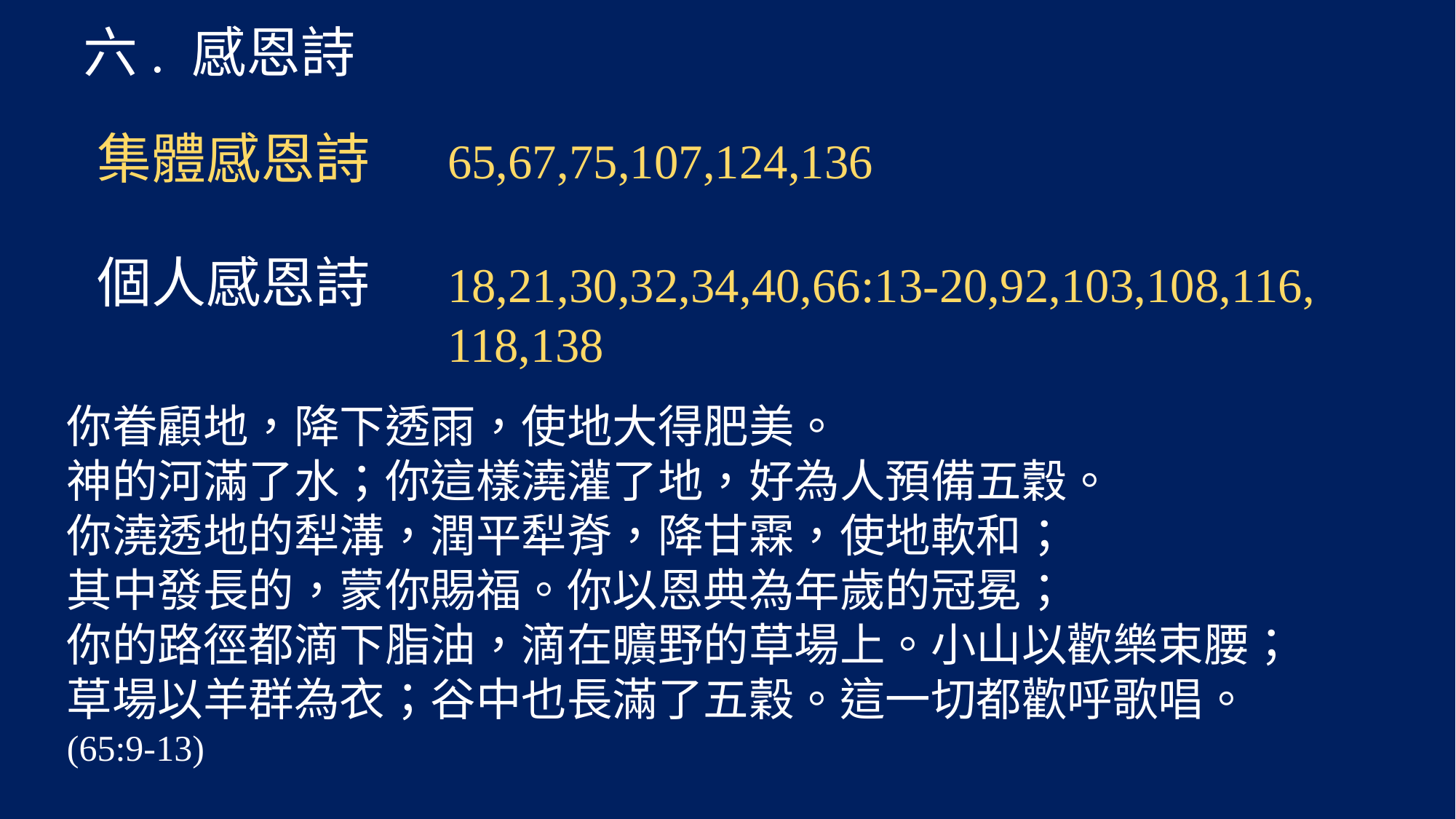

六. 感恩詩

      集體感恩詩 	65,67,75,107,124,136

      個人感恩詩 	18,21,30,32,34,40,66:13-20,92,103,108,116,
				118,138

你眷顧地，降下透雨，使地大得肥美。
神的河滿了水；你這樣澆灌了地，好為人預備五穀。
你澆透地的犁溝，潤平犁脊，降甘霖，使地軟和；
其中發長的，蒙你賜福。你以恩典為年歲的冠冕；
你的路徑都滴下脂油，滴在曠野的草場上。小山以歡樂束腰；
草場以羊群為衣；谷中也長滿了五穀。這一切都歡呼歌唱。
(65:9-13)